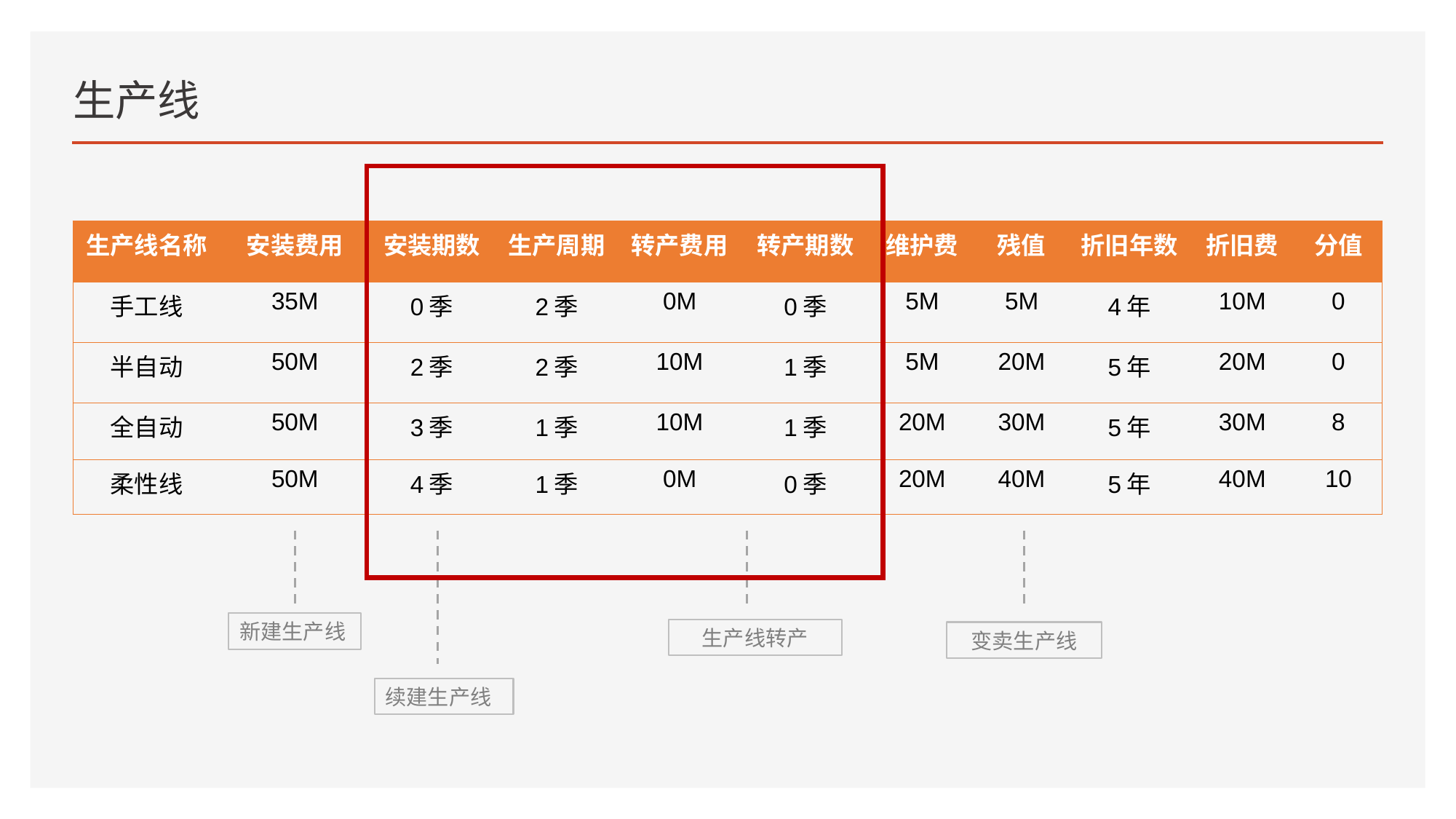

# 生产线

| 生产线名称 | 安装费用 | 安装期数 | 生产周期 | 转产费用 | 转产期数 | 维护费 | 残值 | 折旧年数 | 折旧费 | 分值 |
| --- | --- | --- | --- | --- | --- | --- | --- | --- | --- | --- |
| 手工线 | 35M | 0季 | 2季 | 0M | 0季 | 5M | 5M | 4年 | 10M | 0 |
| 半自动 | 50M | 2季 | 2季 | 10M | 1季 | 5M | 20M | 5年 | 20M | 0 |
| 全自动 | 50M | 3季 | 1季 | 10M | 1季 | 20M | 30M | 5年 | 30M | 8 |
| 柔性线 | 50M | 4季 | 1季 | 0M | 0季 | 20M | 40M | 5年 | 40M | 10 |
新建生产线
生产线转产
变卖生产线
续建生产线